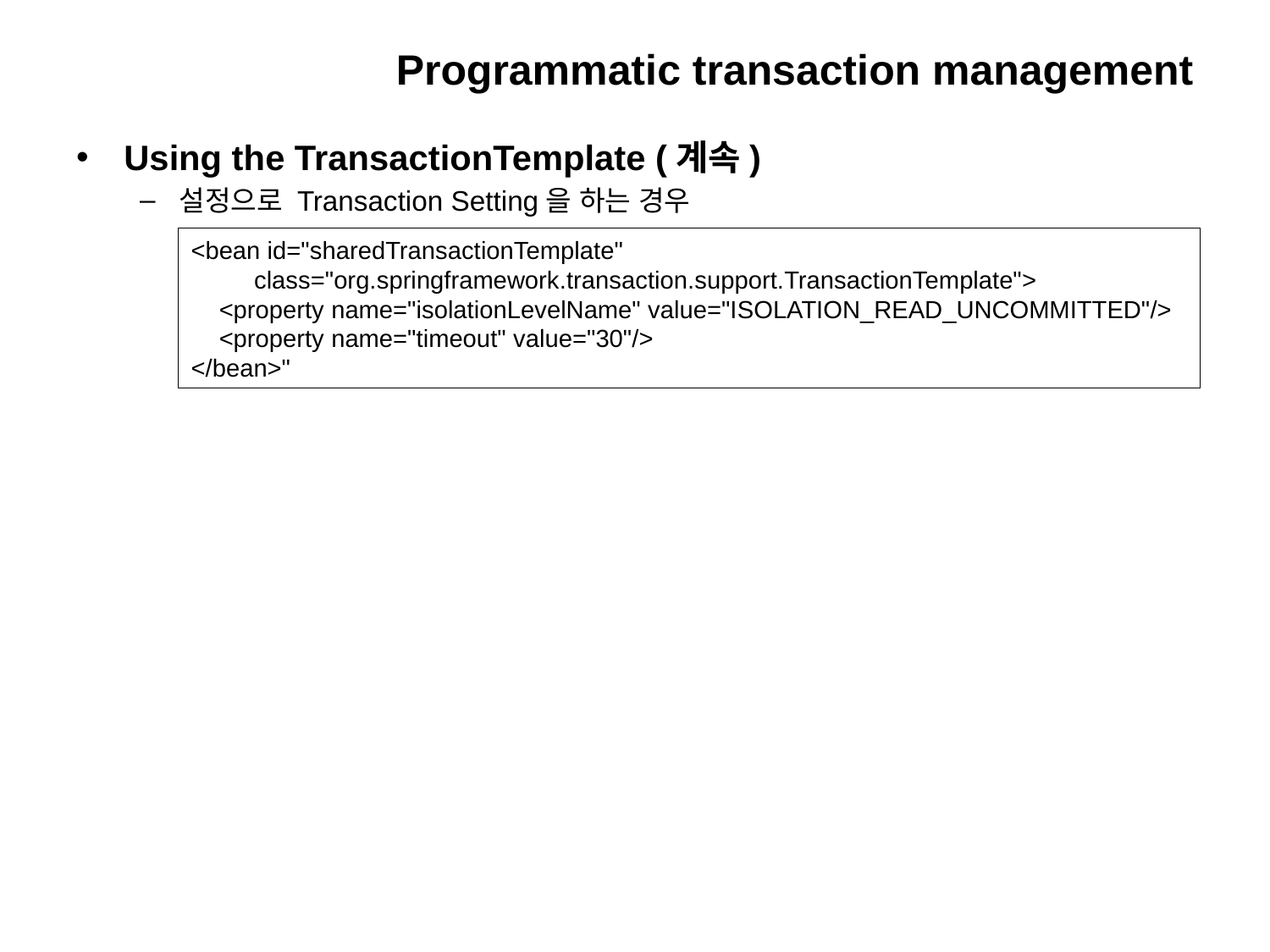

# Programmatic transaction management
Using the TransactionTemplate (계속)
설정으로 Transaction Setting을 하는 경우

<bean id="sharedTransactionTemplate"
         class="org.springframework.transaction.support.TransactionTemplate">
    <property name="isolationLevelName" value="ISOLATION_READ_UNCOMMITTED"/>
    <property name="timeout" value="30"/>
</bean>"